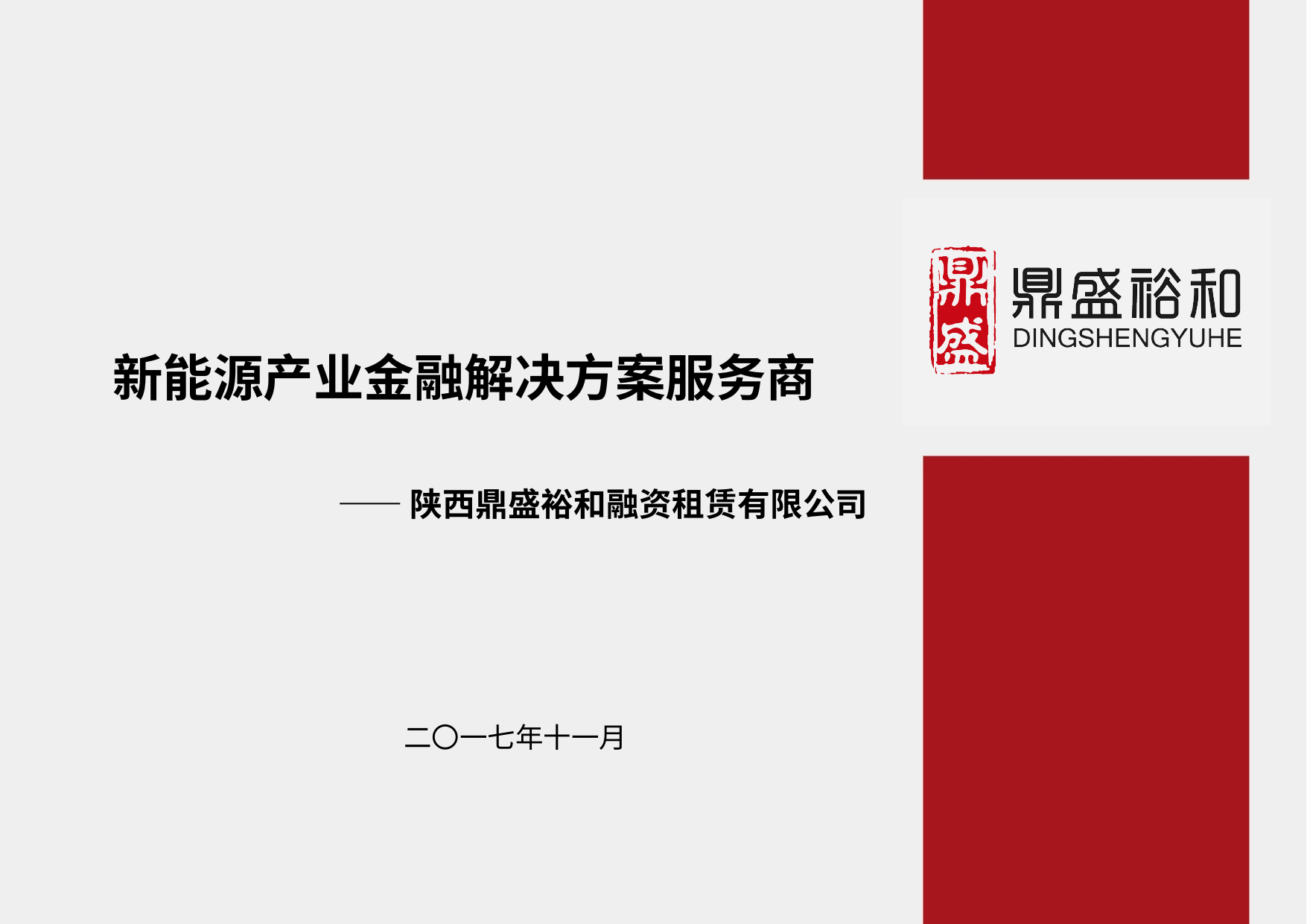

新能源产业金融解决方案服务商

——陕西鼎盛裕和融资租赁有限公司
二〇一七年十一月